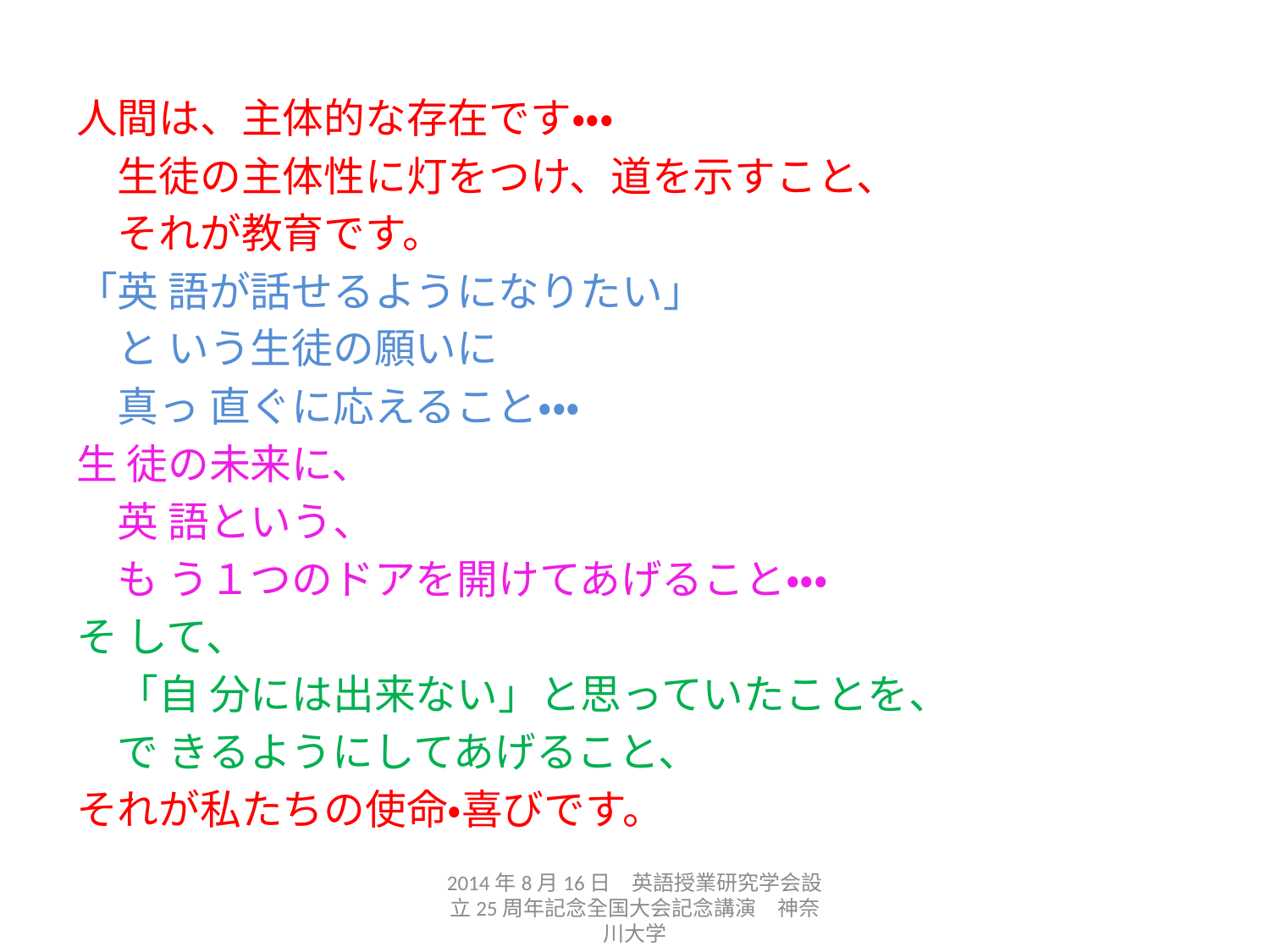

人間は、主体的な存在です・・・
　生徒の主体性に灯をつけ、道を示すこと、
　それが教育です。
「英 語が話せるようになりたい」
　と いう生徒の願いに
　真っ 直ぐに応えること・・・
生 徒の未来に、
　英 語という、
　も う１つのドアを開けてあげること・・・
そ して、
　「自 分には出来ない」と思っていたことを、
　で きるようにしてあげること、
それが私たちの使命・喜びです。
2014年8月16日　英語授業研究学会設立25周年記念全国大会記念講演　神奈川大学